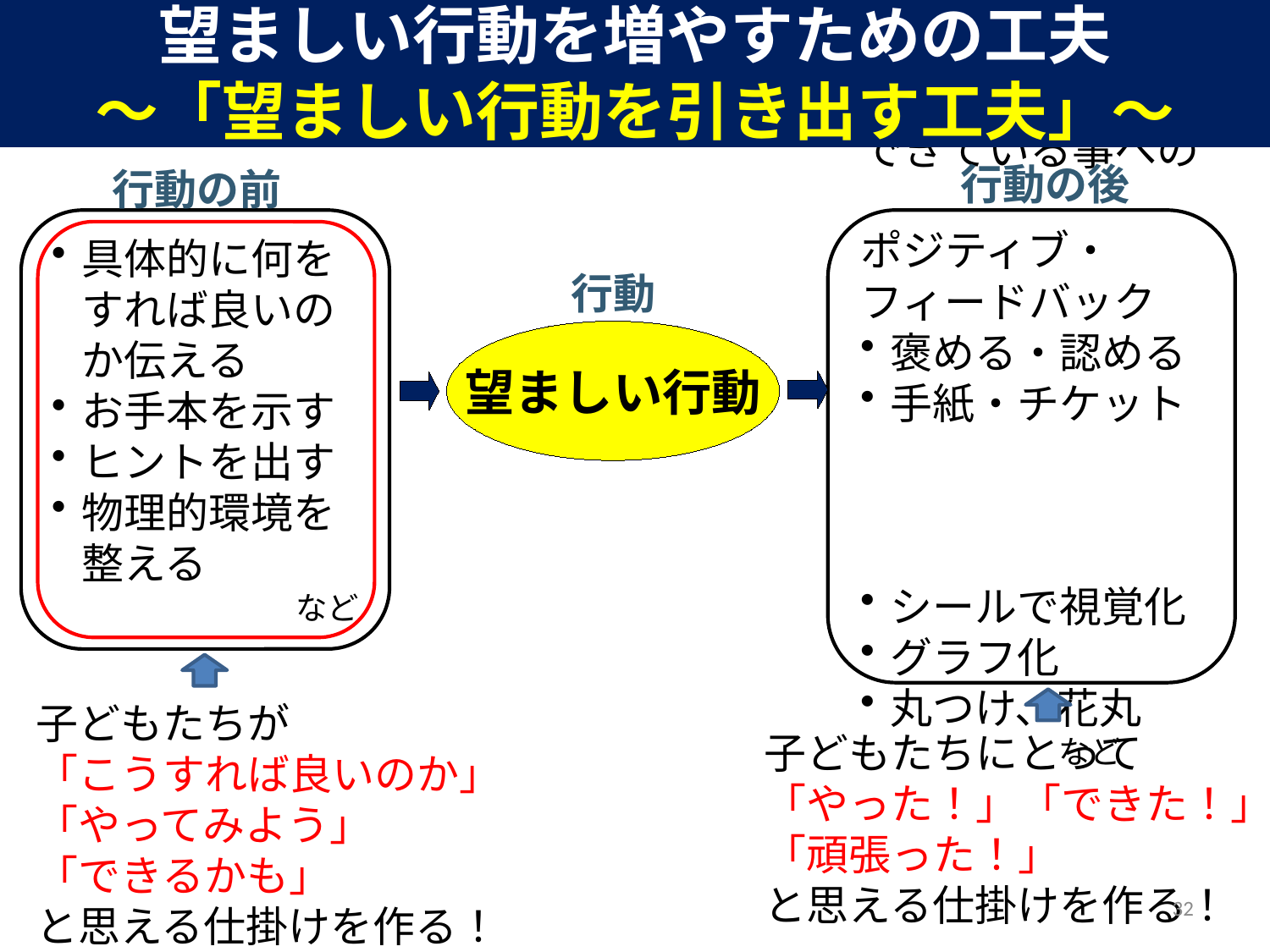

望ましい行動を増やすための工夫
～「望ましい行動を引き出す工夫」～
行動の後
行動の前
具体的に何をすれば良いのか伝える
お手本を示す
ヒントを出す
物理的環境を整える
など
できている事への
ポジティブ・フィードバック
褒める・認める
手紙・チケット
シールで視覚化
グラフ化
丸つけ、花丸
　　　　　        など

行動
望ましい行動

子どもたちが
「こうすれば良いのか」
「やってみよう」
「できるかも」
と思える仕掛けを作る！
子どもたちにとって
「やった！」「できた！」
「頑張った！」
と思える仕掛けを作る！
32